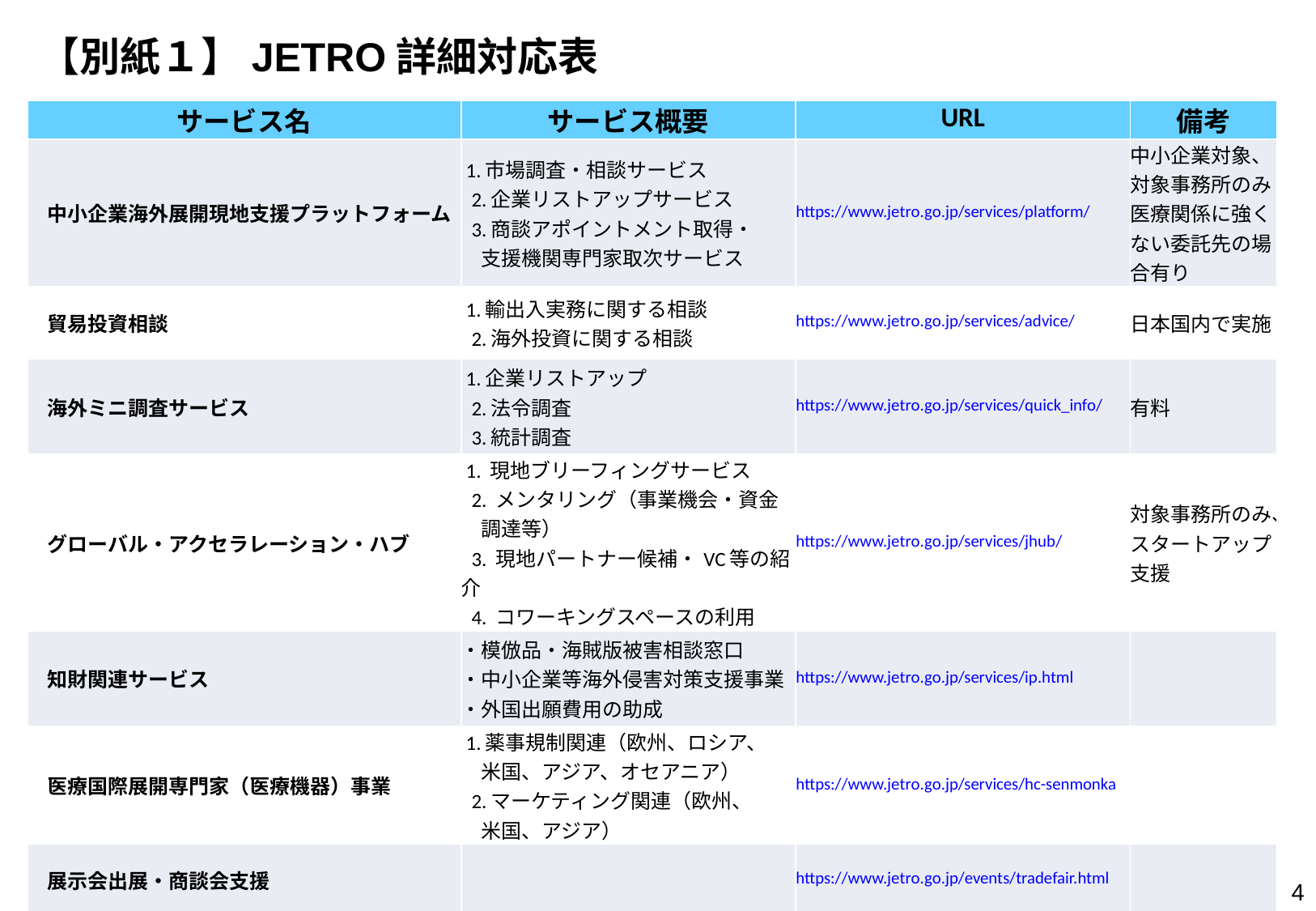

# 【別紙１】JETRO詳細対応表
| サービス名 | サービス概要 | URL | 備考 |
| --- | --- | --- | --- |
| 中小企業海外展開現地支援プラットフォーム | 1.市場調査・相談サービス 2.企業リストアップサービス 3.商談アポイントメント取得・ 　支援機関専門家取次サービス | https://www.jetro.go.jp/services/platform/ | 中小企業対象、対象事務所のみ 医療関係に強くない委託先の場合有り |
| 貿易投資相談 | 1.輸出入実務に関する相談 2.海外投資に関する相談 | https://www.jetro.go.jp/services/advice/ | 日本国内で実施 |
| 海外ミニ調査サービス | 1.企業リストアップ 2.法令調査 3.統計調査 | https://www.jetro.go.jp/services/quick\_info/ | 有料 |
| グローバル・アクセラレーション・ハブ | 1. 現地ブリーフィングサービス 2. メンタリング（事業機会・資金 　調達等） 3. 現地パートナー候補・VC等の紹介 4. コワーキングスペースの利用 | https://www.jetro.go.jp/services/jhub/ | 対象事務所のみ、 スタートアップ支援 |
| 知財関連サービス | ・模倣品・海賊版被害相談窓口 ・中小企業等海外侵害対策支援事業 ・外国出願費用の助成 | https://www.jetro.go.jp/services/ip.html |  |
| 医療国際展開専門家（医療機器）事業 | 1.薬事規制関連（欧州、ロシア、 　米国、アジア、オセアニア） 2.マーケティング関連（欧州、 　米国、アジア） | https://www.jetro.go.jp/services/hc-senmonka |  |
| 展示会出展・商談会支援 |  | https://www.jetro.go.jp/events/tradefair.html |  |
4